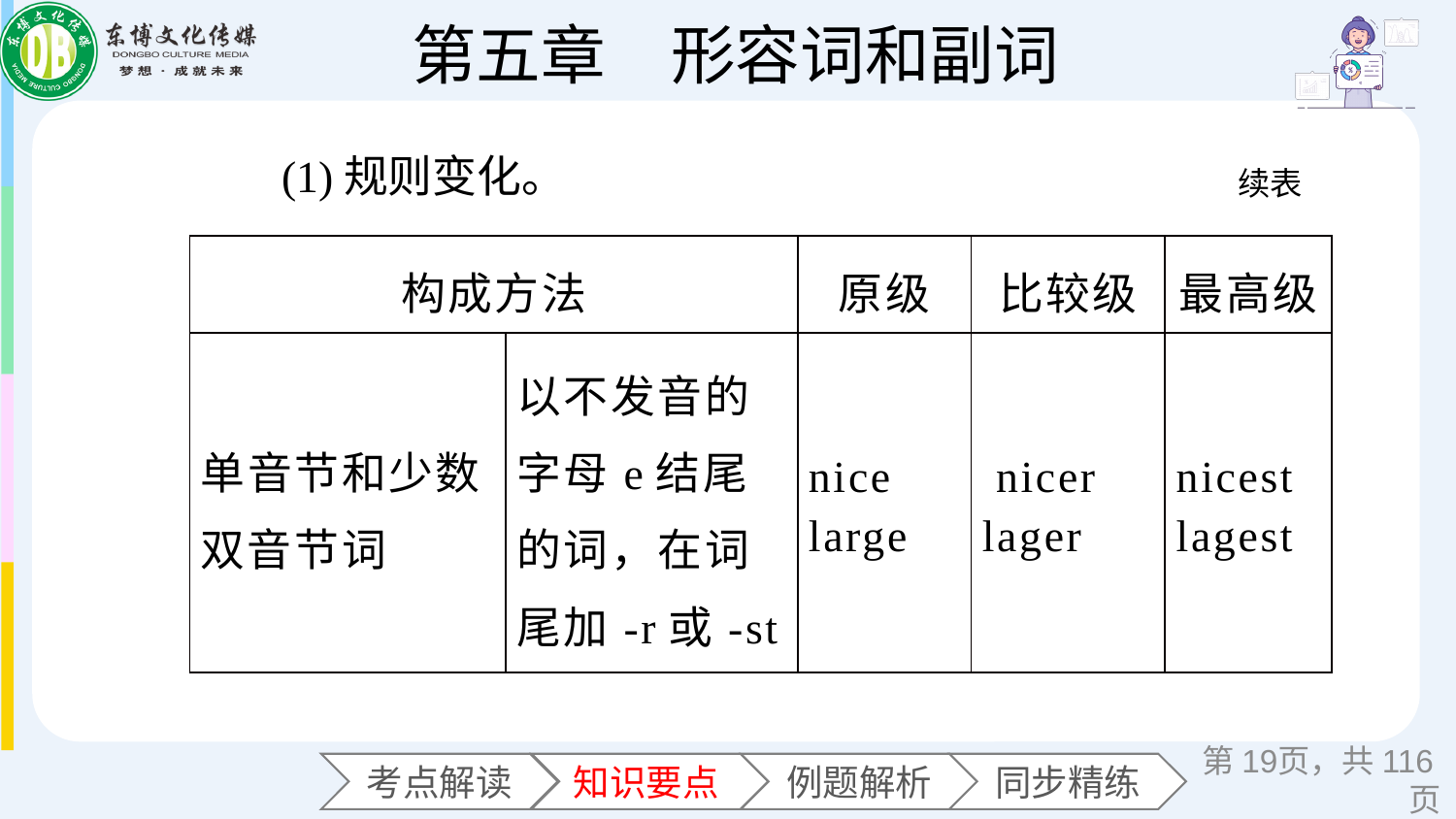

(1)规则变化。
续表
| 构成方法 |  | 原级 | 比较级 | 最高级 |
| --- | --- | --- | --- | --- |
| 单音节和少数双音节词 | 以不发音的字母e结尾的词，在词尾加-r或-st | nice large | nicer lager | nicest lagest |
第19页，共116页